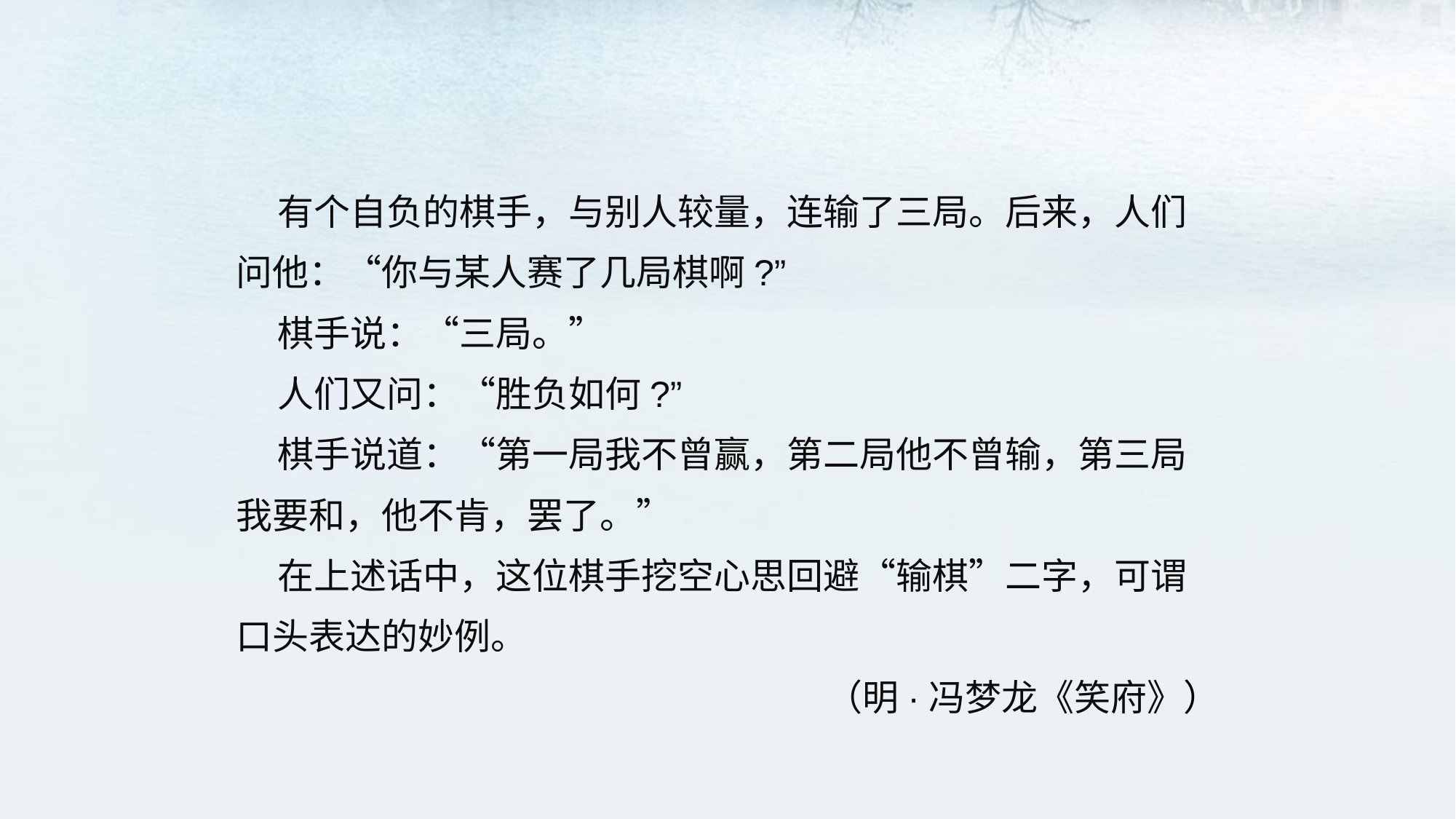

有个自负的棋手，与别人较量，连输了三局。后来，人们问他：“你与某人赛了几局棋啊?”
    棋手说：“三局。”
    人们又问：“胜负如何?”
    棋手说道：“第一局我不曾赢，第二局他不曾输，第三局我要和，他不肯，罢了。”
    在上述话中，这位棋手挖空心思回避“输棋”二字，可谓口头表达的妙例。
（明·冯梦龙《笑府》）